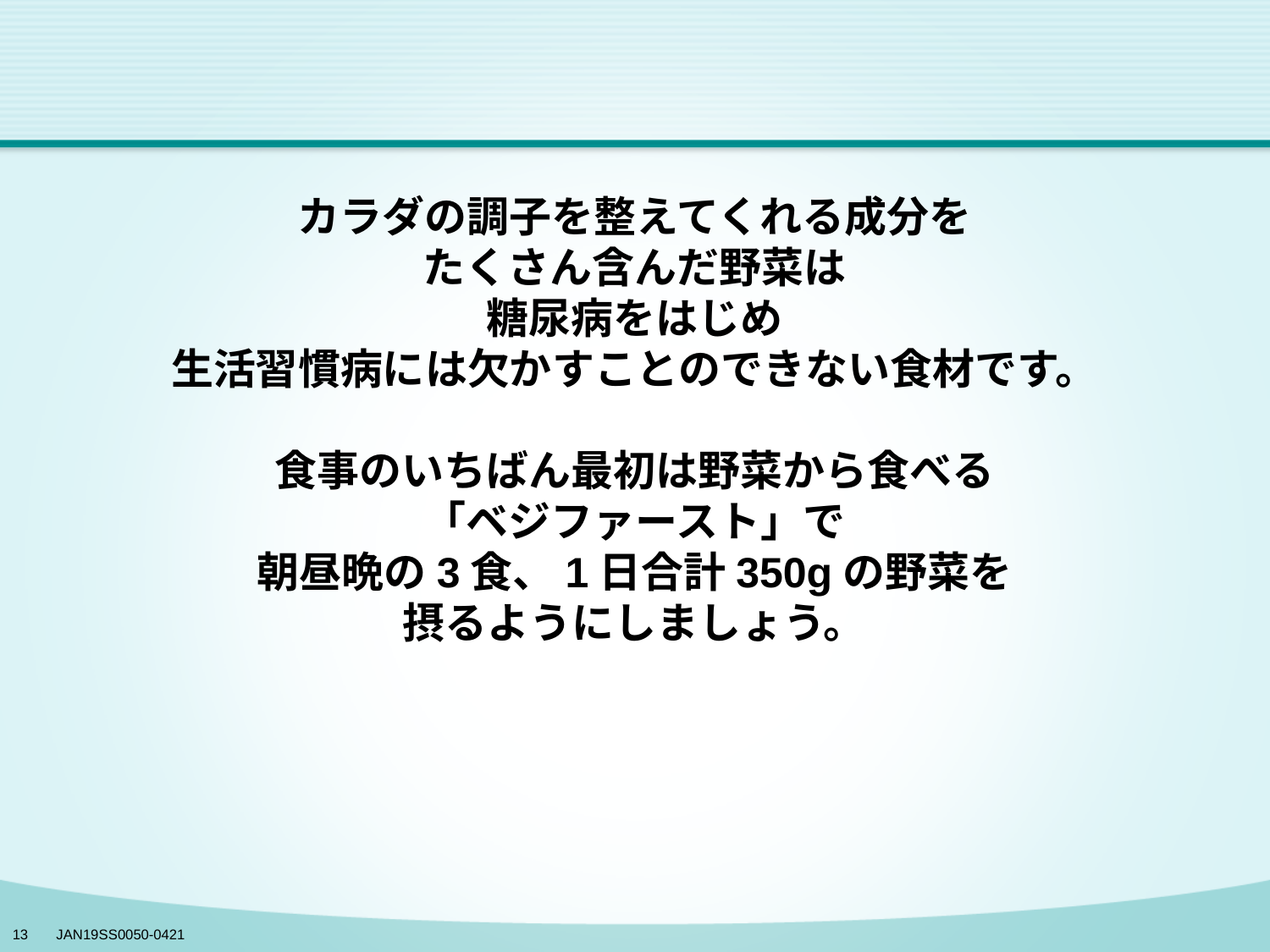

#
カラダの調子を整えてくれる成分を
たくさん含んだ野菜は
糖尿病をはじめ
生活習慣病には欠かすことのできない食材です。

食事のいちばん最初は野菜から食べる
「ベジファースト」で
朝昼晩の3食、1日合計350gの野菜を
摂るようにしましょう。
13